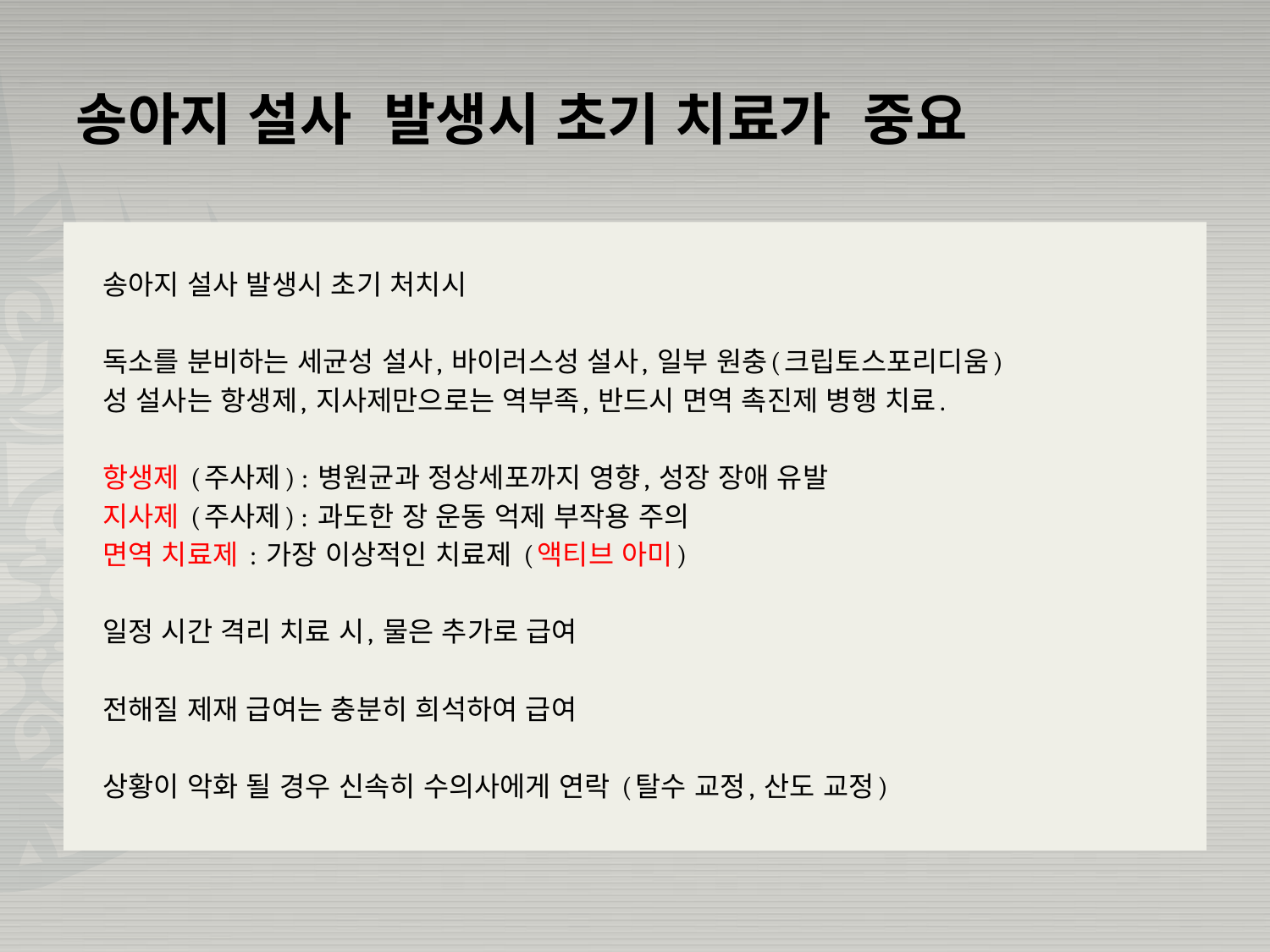

# 송아지 설사  발생시 초기 치료가  중요

   송아지 설사 발생시 초기 처치시

   독소를 분비하는 세균성 설사, 바이러스성 설사, 일부 원충(크립토스포리디움)
   성 설사는 항생제, 지사제만으로는 역부족, 반드시 면역 촉진제 병행 치료.

   항생제 (주사제) : 병원균과 정상세포까지 영향, 성장 장애 유발
   지사제 (주사제) : 과도한 장 운동 억제 부작용 주의
   면역 치료제 : 가장 이상적인 치료제 (액티브 아미)

   일정 시간 격리 치료 시, 물은 추가로 급여

   전해질 제재 급여는 충분히 희석하여 급여

   상황이 악화 될 경우 신속히 수의사에게 연락 (탈수 교정, 산도 교정)